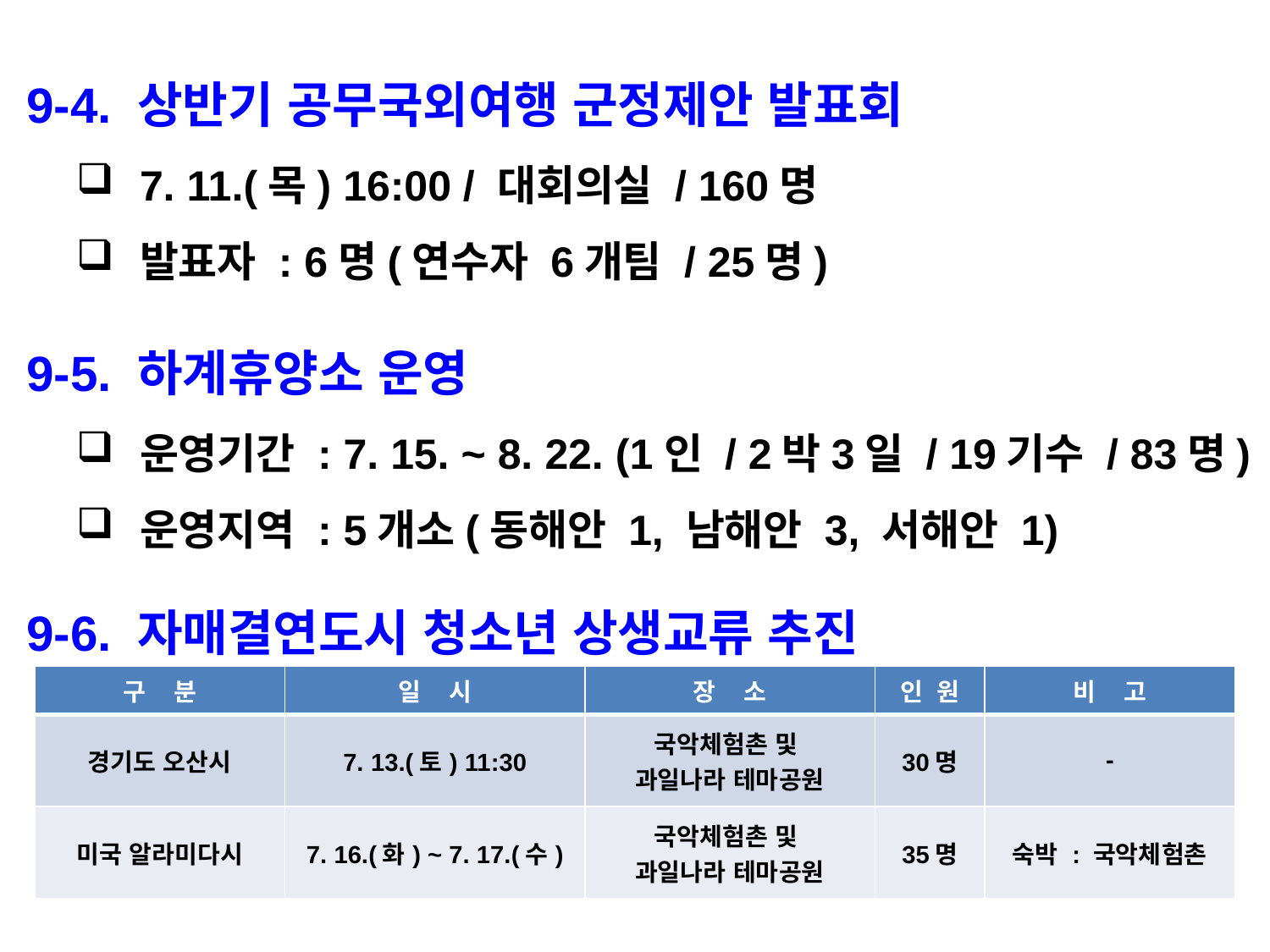

9-4. 상반기 공무국외여행 군정제안 발표회
7. 11.(목) 16:00 / 대회의실 / 160명
발표자 : 6명(연수자 6개팀 / 25명)
 9-5. 하계휴양소 운영
운영기간 : 7. 15. ~ 8. 22. (1인 / 2박3일 / 19기수 / 83명)
운영지역 : 5개소(동해안 1, 남해안 3, 서해안 1)
 9-6. 자매결연도시 청소년 상생교류 추진

| 구 분 | 일 시 | 장 소 | 인 원 | 비 고 |
| --- | --- | --- | --- | --- |
| 경기도 오산시 | 7. 13.(토) 11:30 | 국악체험촌 및 과일나라 테마공원 | 30명 | - |
| 미국 알라미다시 | 7. 16.(화) ~ 7. 17.(수) | 국악체험촌 및 과일나라 테마공원 | 35명 | 숙박 : 국악체험촌 |